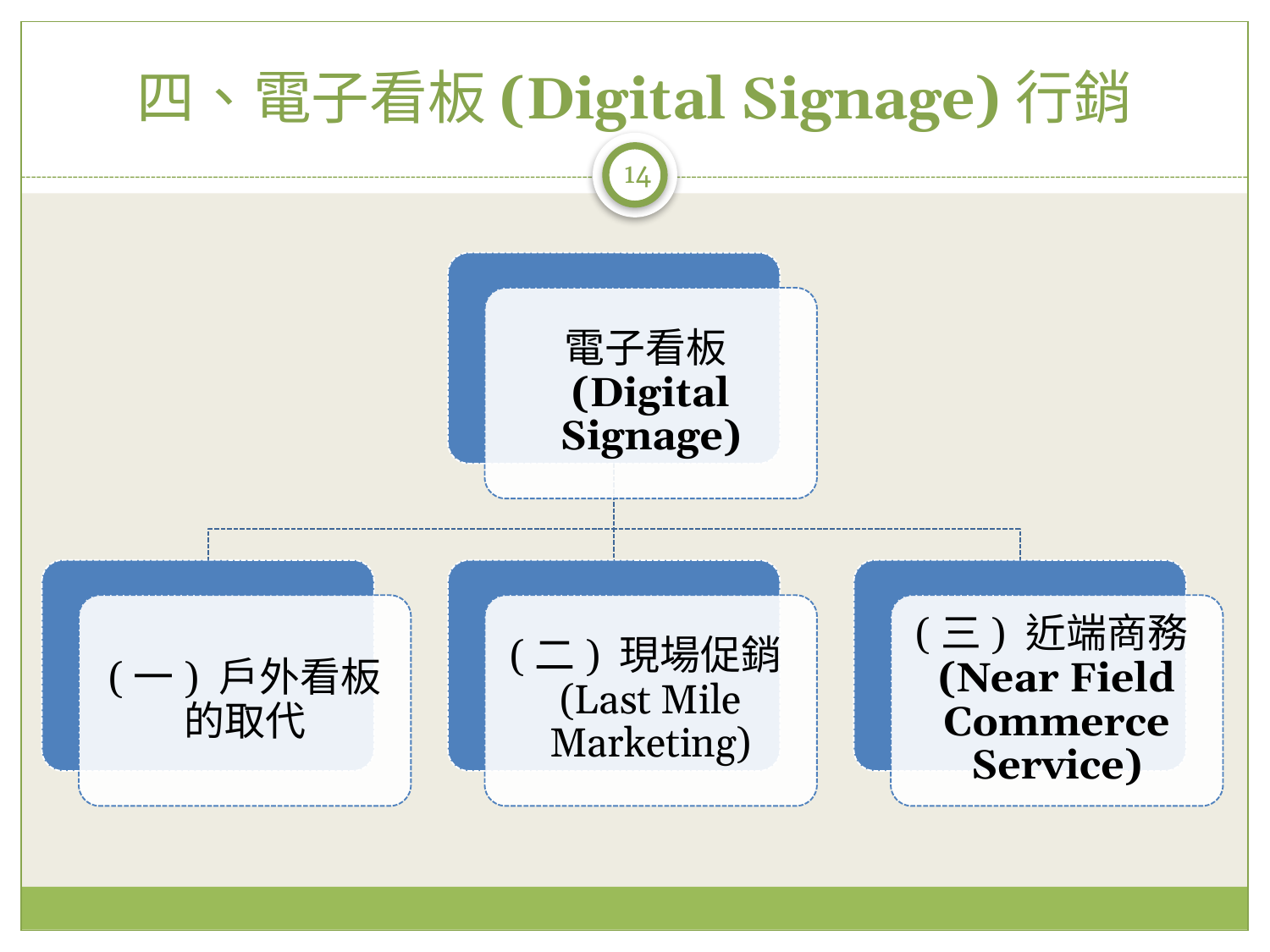

# 四、電子看板(Digital Signage)行銷
14
電子看板(Digital Signage)
(一) 戶外看板的取代
(二) 現場促銷(Last Mile Marketing)
(三) 近端商務(Near Field Commerce Service)